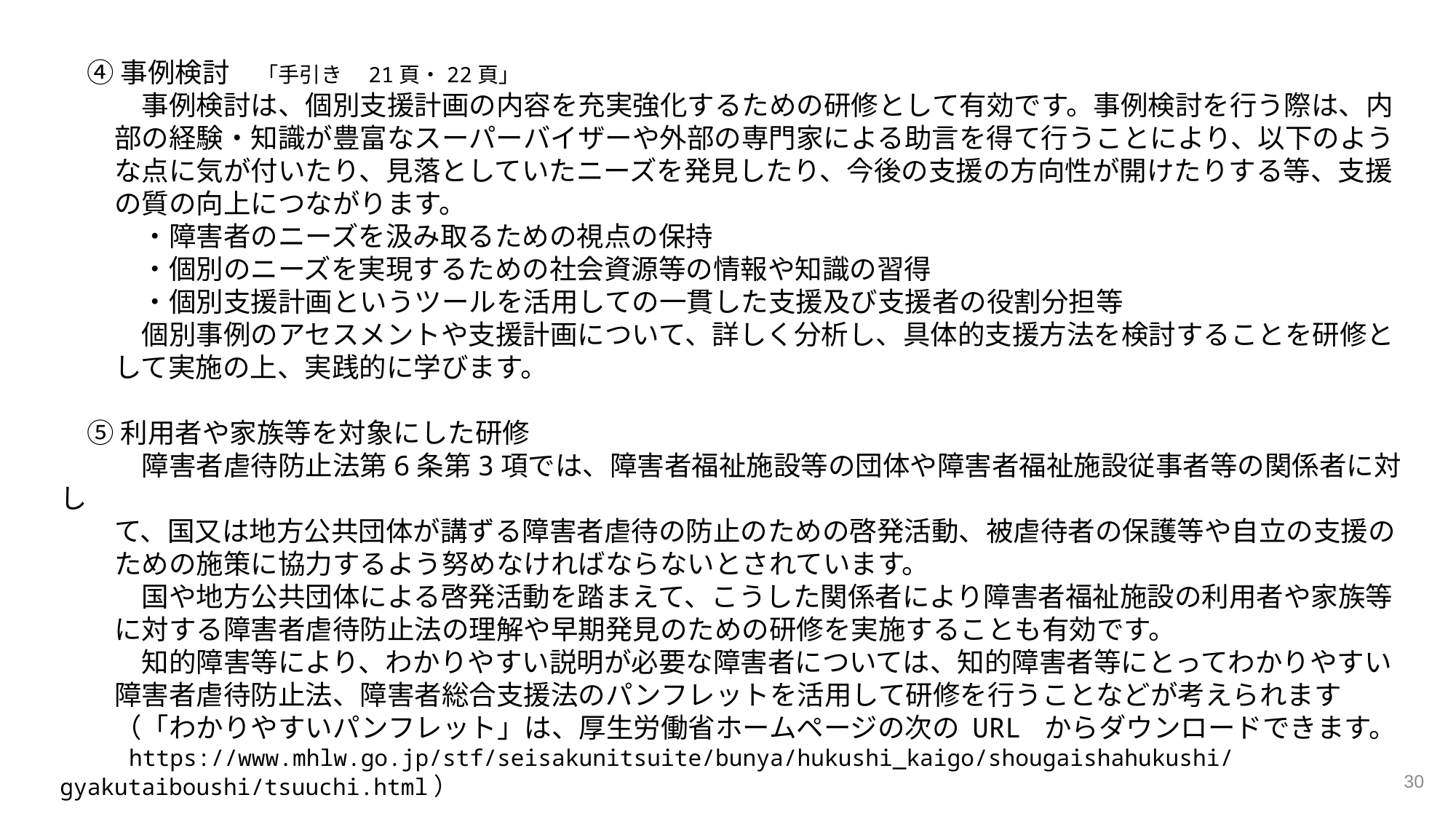

④ 事例検討　「手引き　21頁・22頁」
　　　事例検討は、個別支援計画の内容を充実強化するための研修として有効です。事例検討を行う際は、内
　　部の経験・知識が豊富なスーパーバイザーや外部の専門家による助言を得て行うことにより、以下のよう
　　な点に気が付いたり、見落としていたニーズを発見したり、今後の支援の方向性が開けたりする等、支援
　　の質の向上につながります。
　　　・障害者のニーズを汲み取るための視点の保持
　　　・個別のニーズを実現するための社会資源等の情報や知識の習得
　　　・個別支援計画というツールを活用しての一貫した支援及び支援者の役割分担等
　　　個別事例のアセスメントや支援計画について、詳しく分析し、具体的支援方法を検討することを研修と
　　して実施の上、実践的に学びます。

　⑤ 利用者や家族等を対象にした研修
　　　障害者虐待防止法第6条第3項では、障害者福祉施設等の団体や障害者福祉施設従事者等の関係者に対し
　　て、国又は地方公共団体が講ずる障害者虐待の防止のための啓発活動、被虐待者の保護等や自立の支援の
　　ための施策に協力するよう努めなければならないとされています。
　　　国や地方公共団体による啓発活動を踏まえて、こうした関係者により障害者福祉施設の利用者や家族等
　　に対する障害者虐待防止法の理解や早期発見のための研修を実施することも有効です。
　　　知的障害等により、わかりやすい説明が必要な障害者については、知的障害者等にとってわかりやすい
　　障害者虐待防止法、障害者総合支援法のパンフレットを活用して研修を行うことなどが考えられます
　　（「わかりやすいパンフレット」は、厚生労働省ホームページの次の URL からダウンロードできます。
　　　https://www.mhlw.go.jp/stf/seisakunitsuite/bunya/hukushi_kaigo/shougaishahukushi/gyakutaiboushi/tsuuchi.html）
30